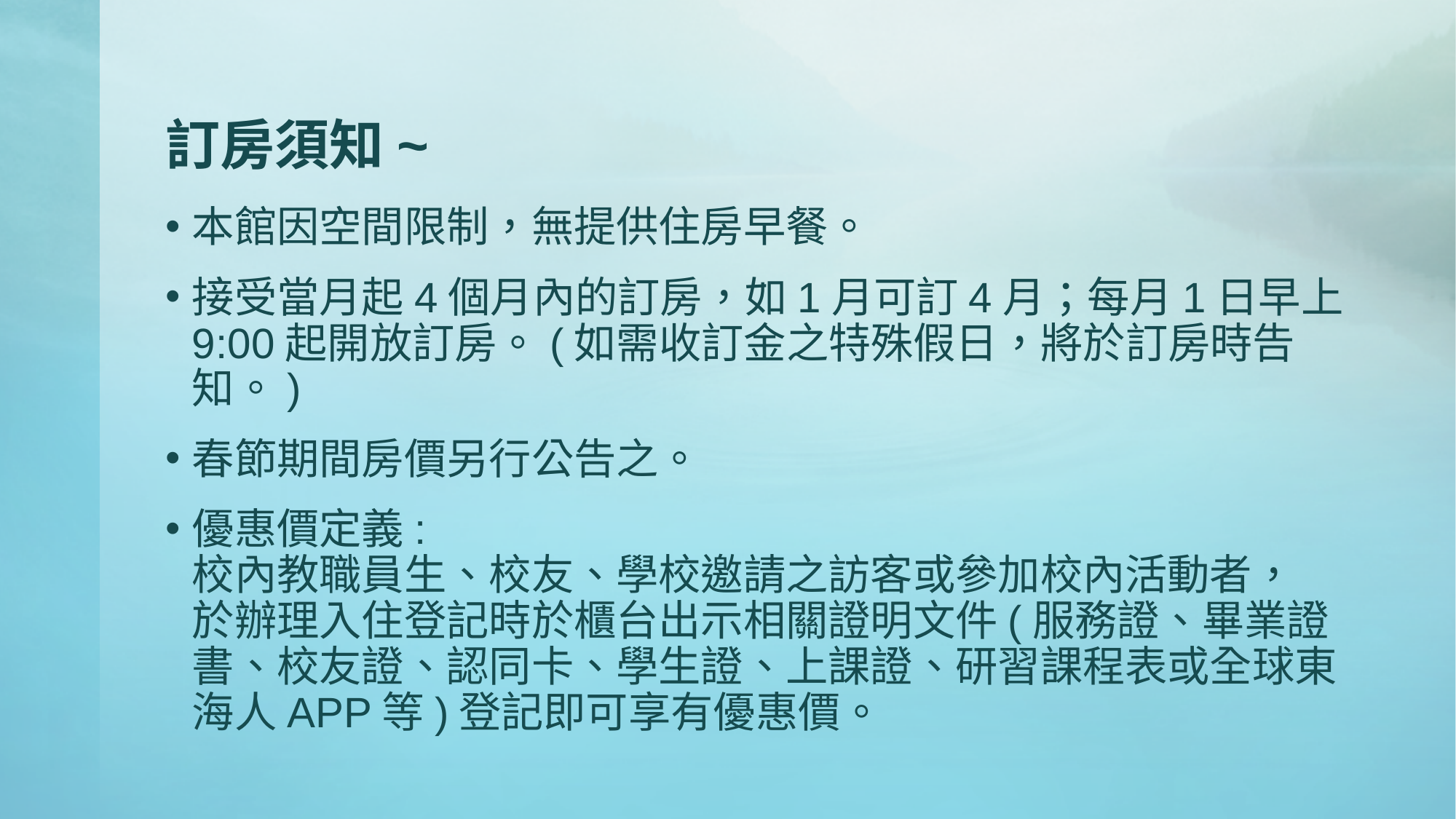

# 訂房須知~
本館因空間限制，無提供住房早餐。
接受當月起4個月內的訂房，如1月可訂4月；每月1日早上9:00起開放訂房。(如需收訂金之特殊假日，將於訂房時告知。)
春節期間房價另行公告之。
優惠價定義:
校內教職員生、校友、學校邀請之訪客或參加校內活動者，
於辦理入住登記時於櫃台出示相關證明文件(服務證、畢業證書、校友證、認同卡、學生證、上課證、研習課程表或全球東海人APP等)登記即可享有優惠價。